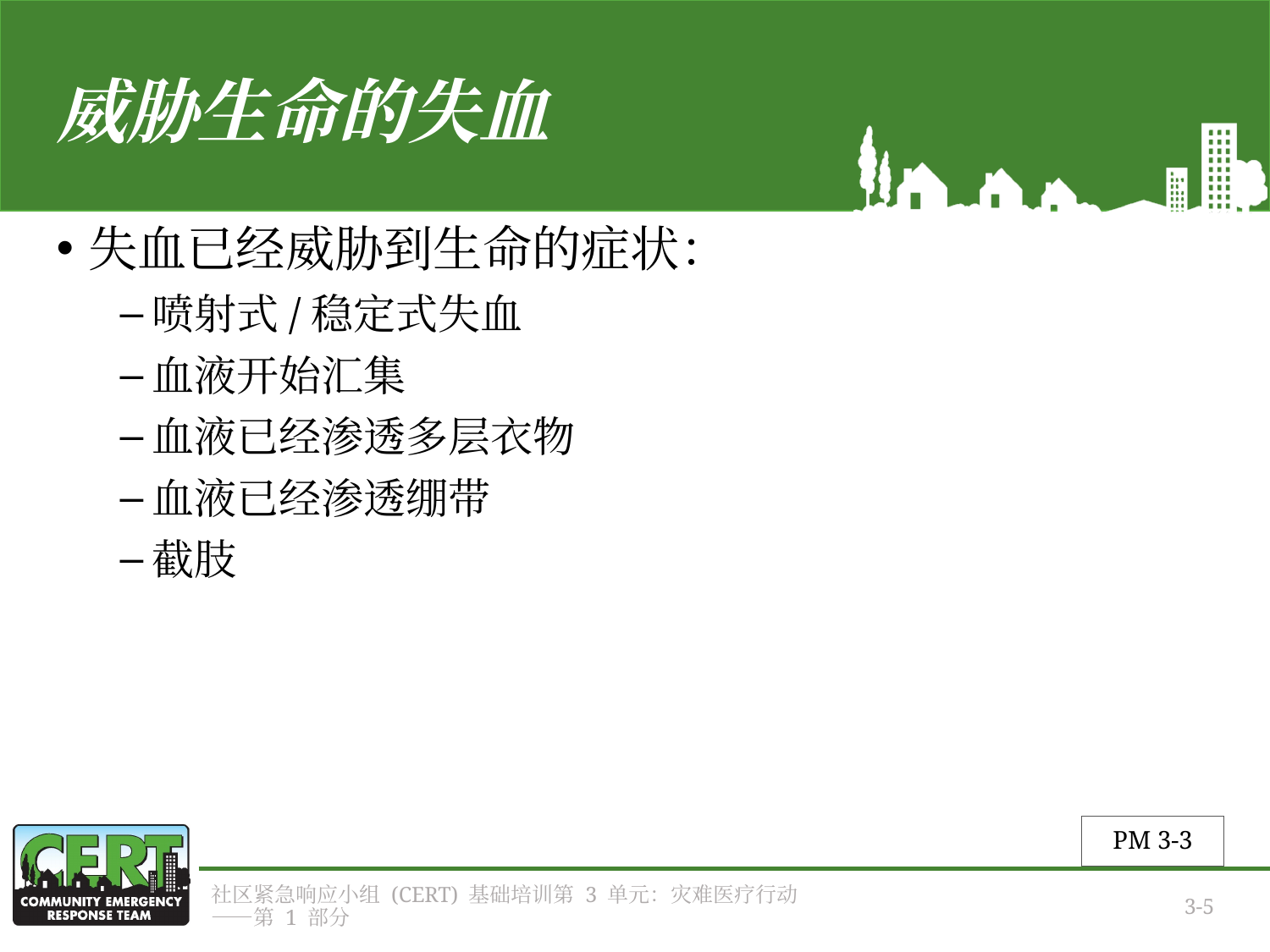

# 威胁生命的失血
失血已经威胁到生命的症状：
喷射式/稳定式失血
血液开始汇集
血液已经渗透多层衣物
血液已经渗透绷带
截肢

PM 3-3
社区紧急响应小组 (CERT) 基础培训第 3 单元：灾难医疗行动——第 1 部分
3-5